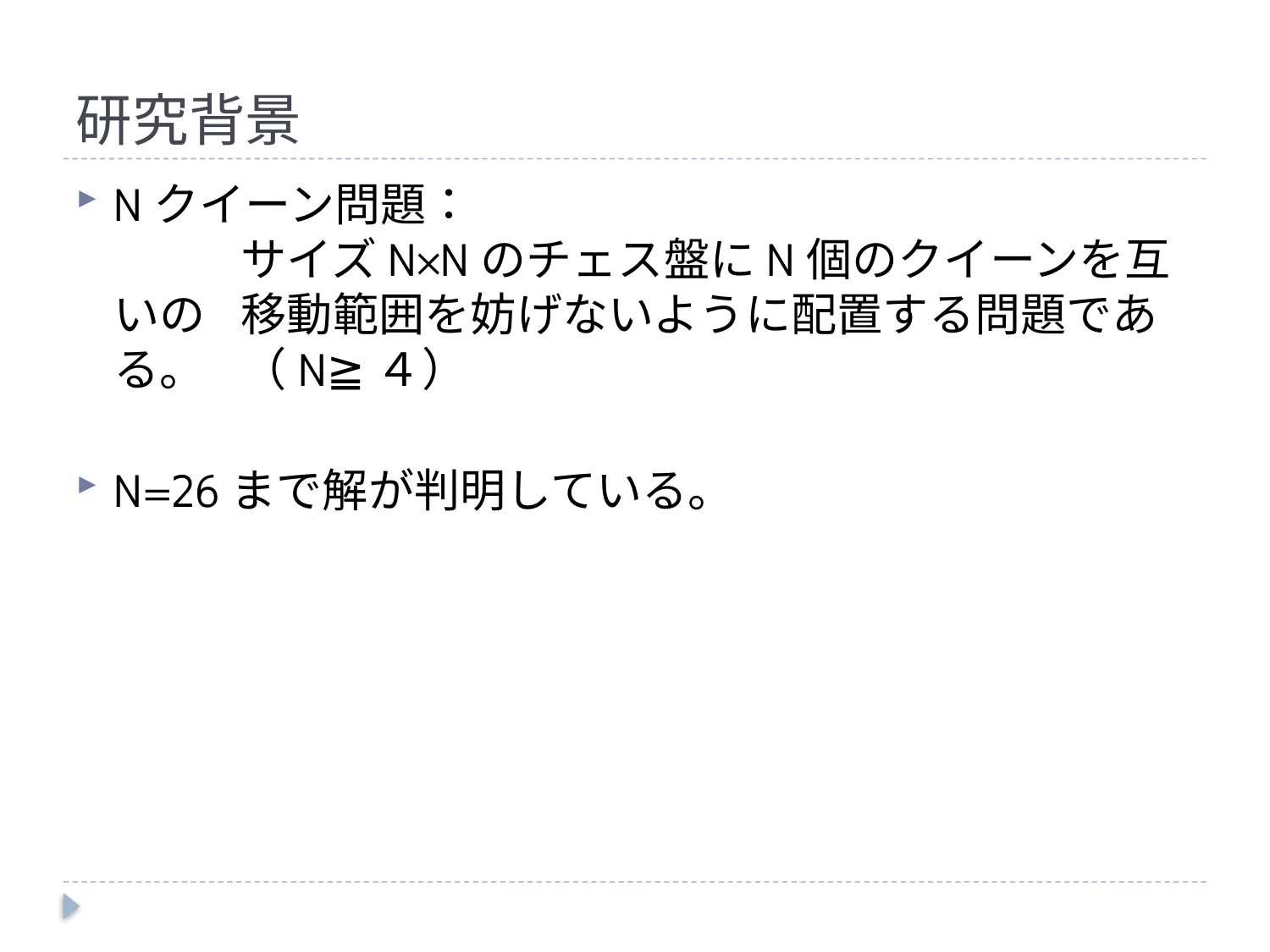

# 研究背景
Nクイーン問題：
	サイズN×Nのチェス盤にN個のクイーンを互いの	移動範囲を妨げないように配置する問題である。	（N≧４）
N=26まで解が判明している。